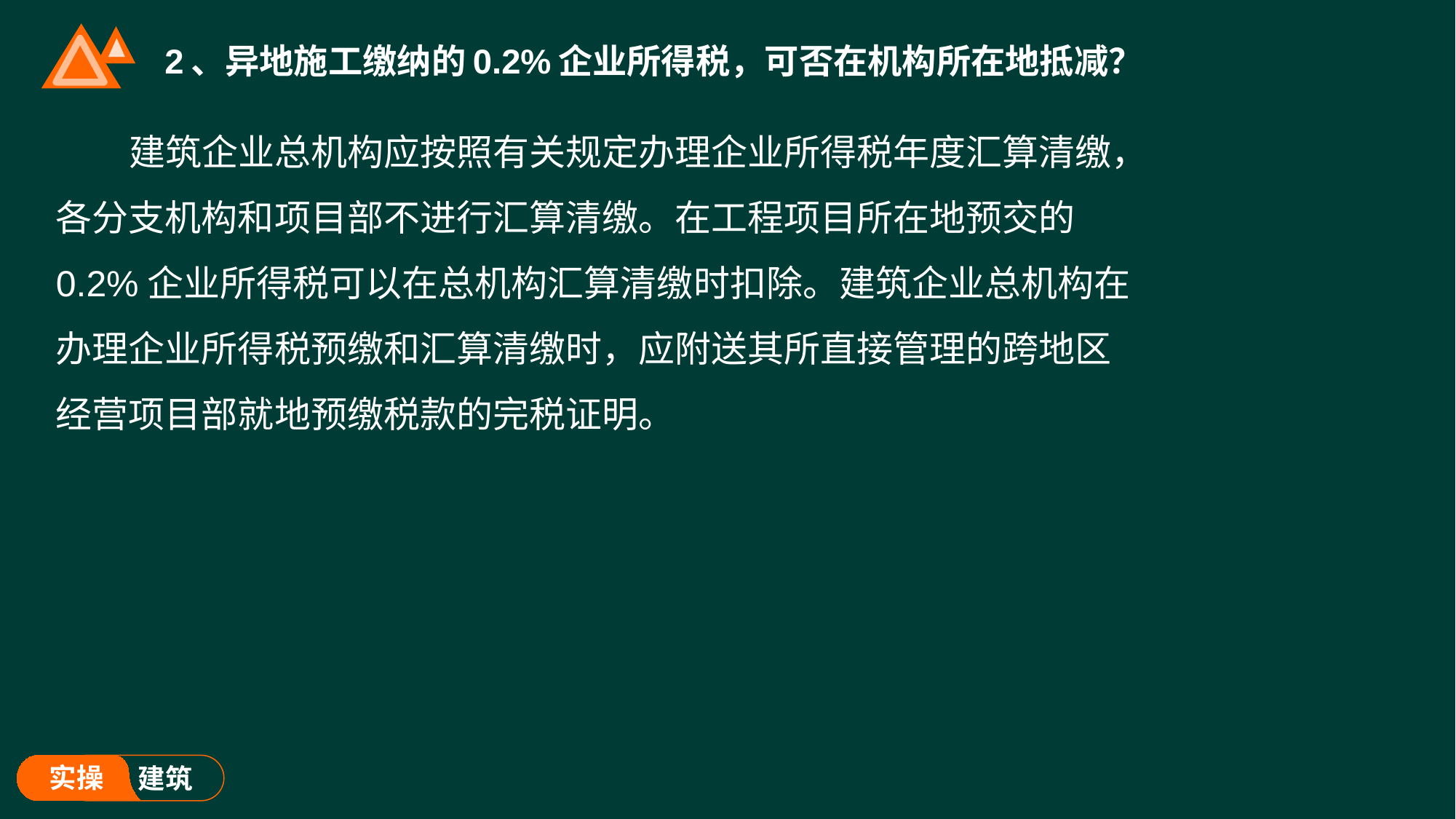

# 2、异地施工缴纳的0.2%企业所得税，可否在机构所在地抵减？
建筑企业总机构应按照有关规定办理企业所得税年度汇算清缴，各分支机构和项目部不进行汇算清缴。在工程项目所在地预交的0.2%企业所得税可以在总机构汇算清缴时扣除。建筑企业总机构在办理企业所得税预缴和汇算清缴时，应附送其所直接管理的跨地区经营项目部就地预缴税款的完税证明。